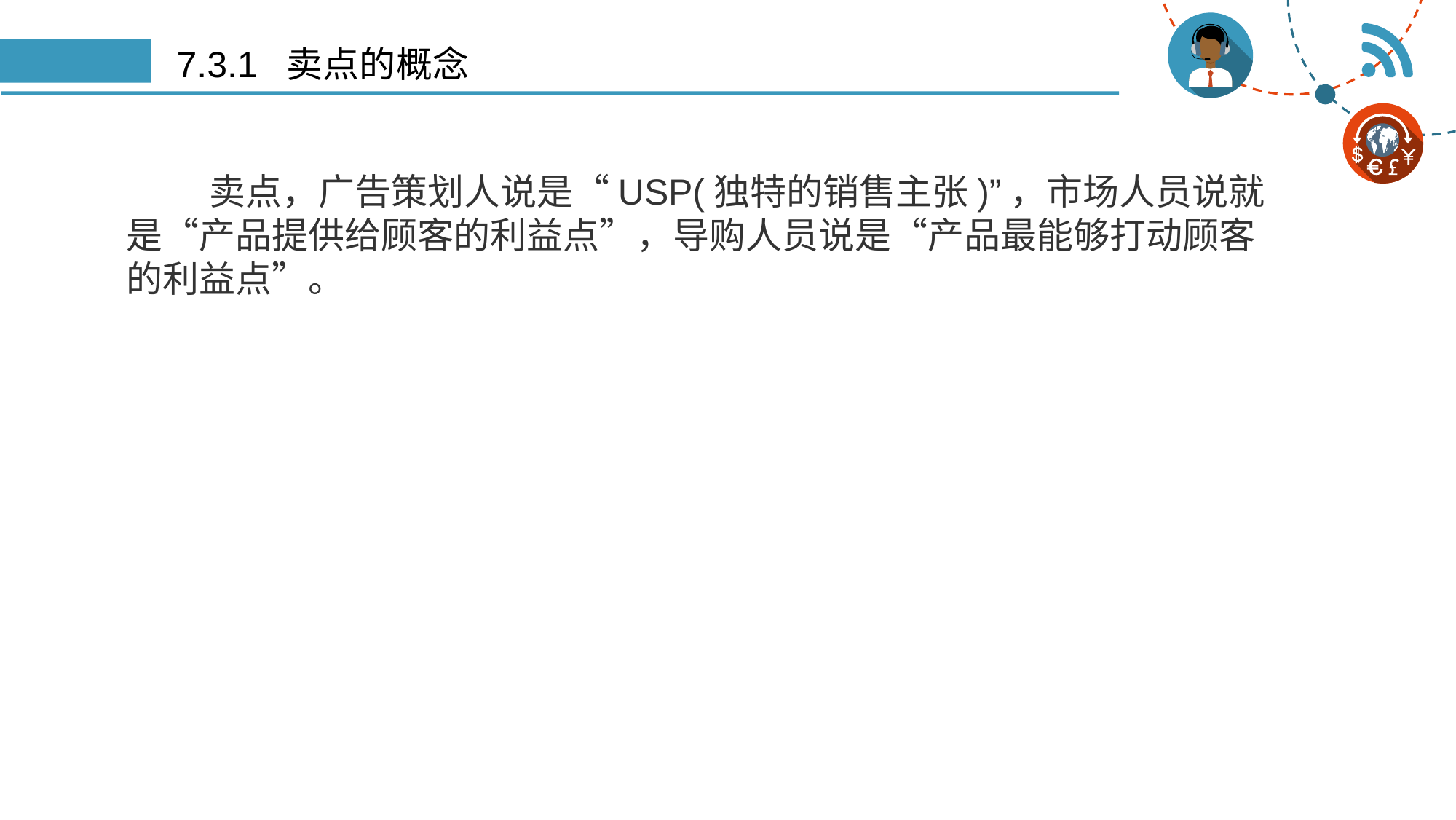

# 7.3.1  卖点的概念
         卖点，广告策划人说是“USP(独特的销售主张)”，市场人员说就是“产品提供给顾客的利益点”，导购人员说是“产品最能够打动顾客的利益点”。